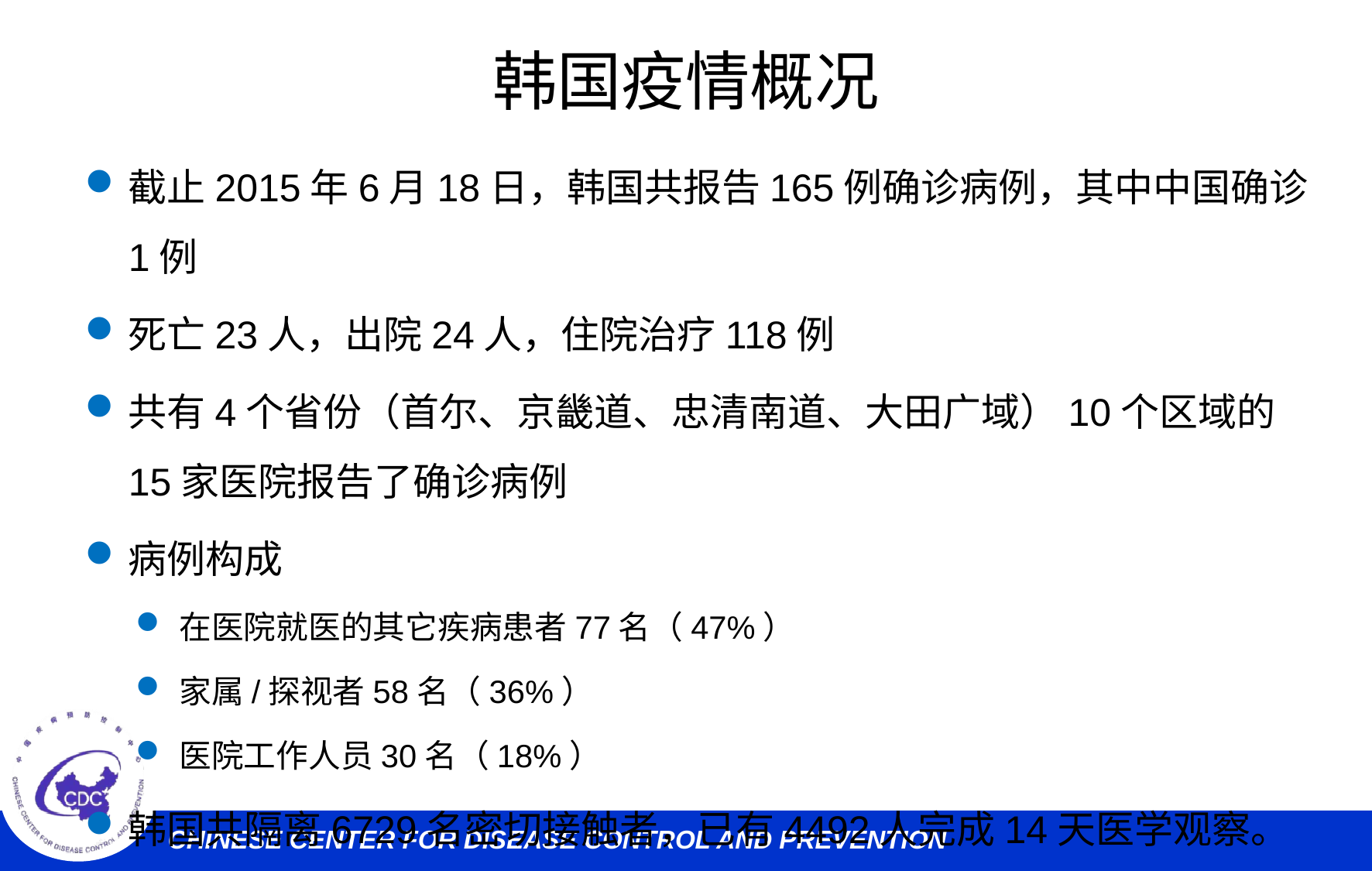

# 韩国疫情概况
截止2015年6月18日，韩国共报告165例确诊病例，其中中国确诊1例
死亡23人，出院24人，住院治疗118例
共有4个省份（首尔、京畿道、忠清南道、大田广域）10个区域的15家医院报告了确诊病例
病例构成
在医院就医的其它疾病患者77名（47%）
家属/探视者58名（36%）
医院工作人员30名（18%）
韩国共隔离6729名密切接触者，已有4492人完成14天医学观察。